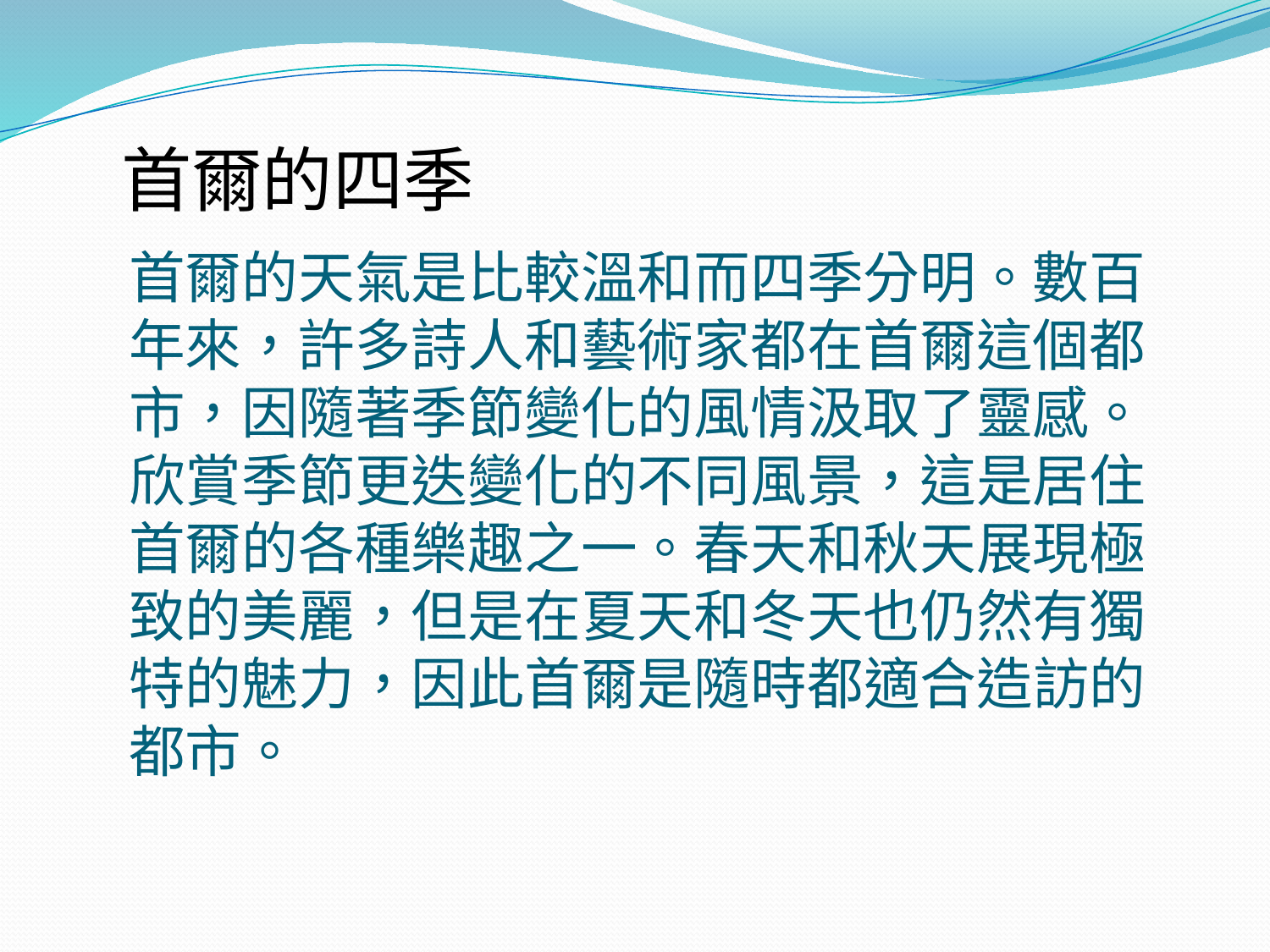

首爾的四季
# 首爾的天氣是比較溫和而四季分明。數百年來，許多詩人和藝術家都在首爾這個都市，因隨著季節變化的風情汲取了靈感。欣賞季節更迭變化的不同風景，這是居住首爾的各種樂趣之一。春天和秋天展現極致的美麗，但是在夏天和冬天也仍然有獨特的魅力，因此首爾是隨時都適合造訪的都市。